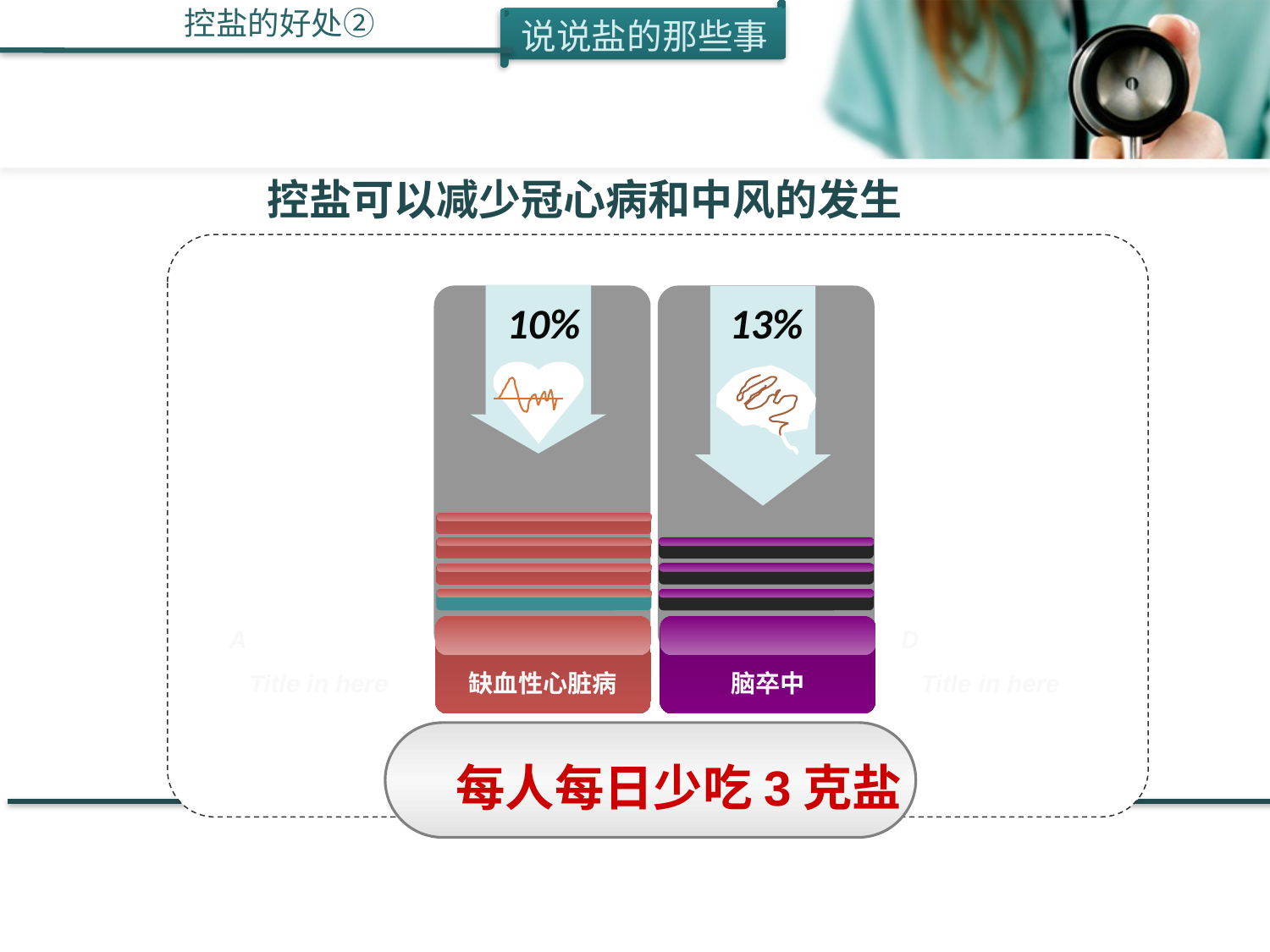

# 控盐的好处②

         控盐可以减少冠心病和中风的发生

10%
13%

A

D
Title in here
缺血性心脏病
脑卒中
Title in here

每人每日少吃3克盐